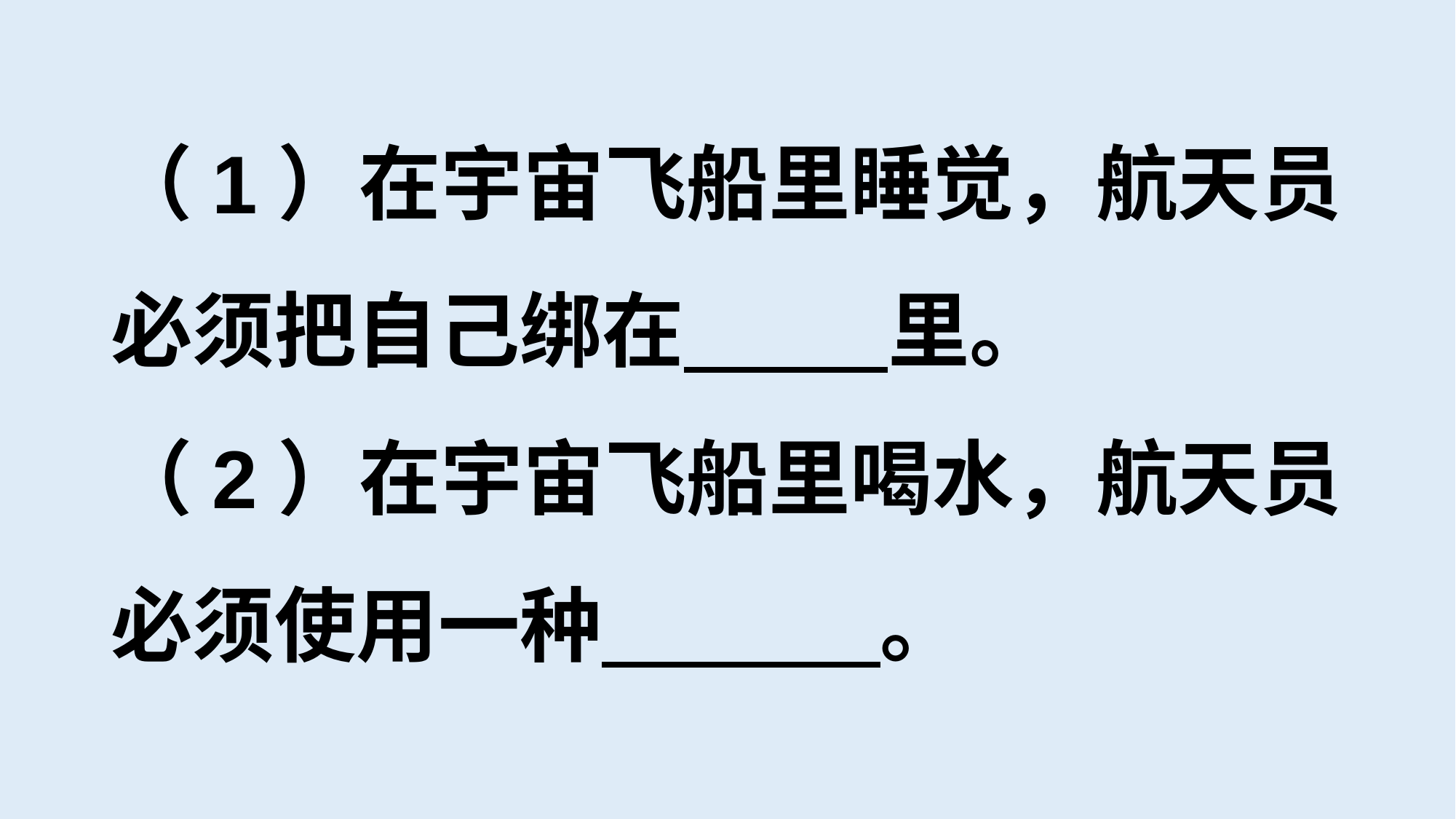

# （1）在宇宙飞船里睡觉，航天员必须把自己绑在           里。 （2）在宇宙飞船里喝水，航天员必须使用一种               。